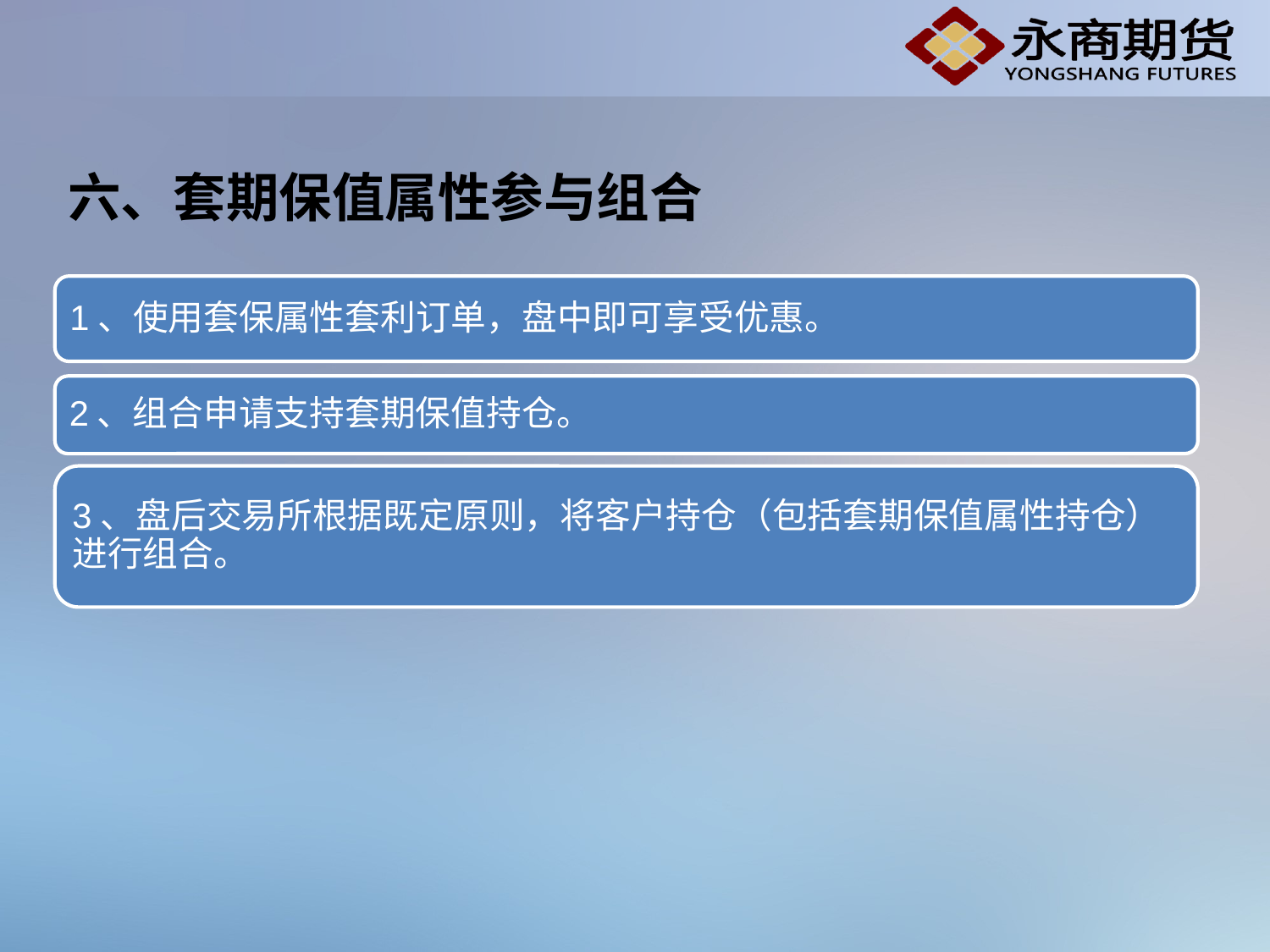

# 六、套期保值属性参与组合
1、使用套保属性套利订单，盘中即可享受优惠。
2、组合申请支持套期保值持仓。
3、盘后交易所根据既定原则，将客户持仓（包括套期保值属性持仓）进行组合。